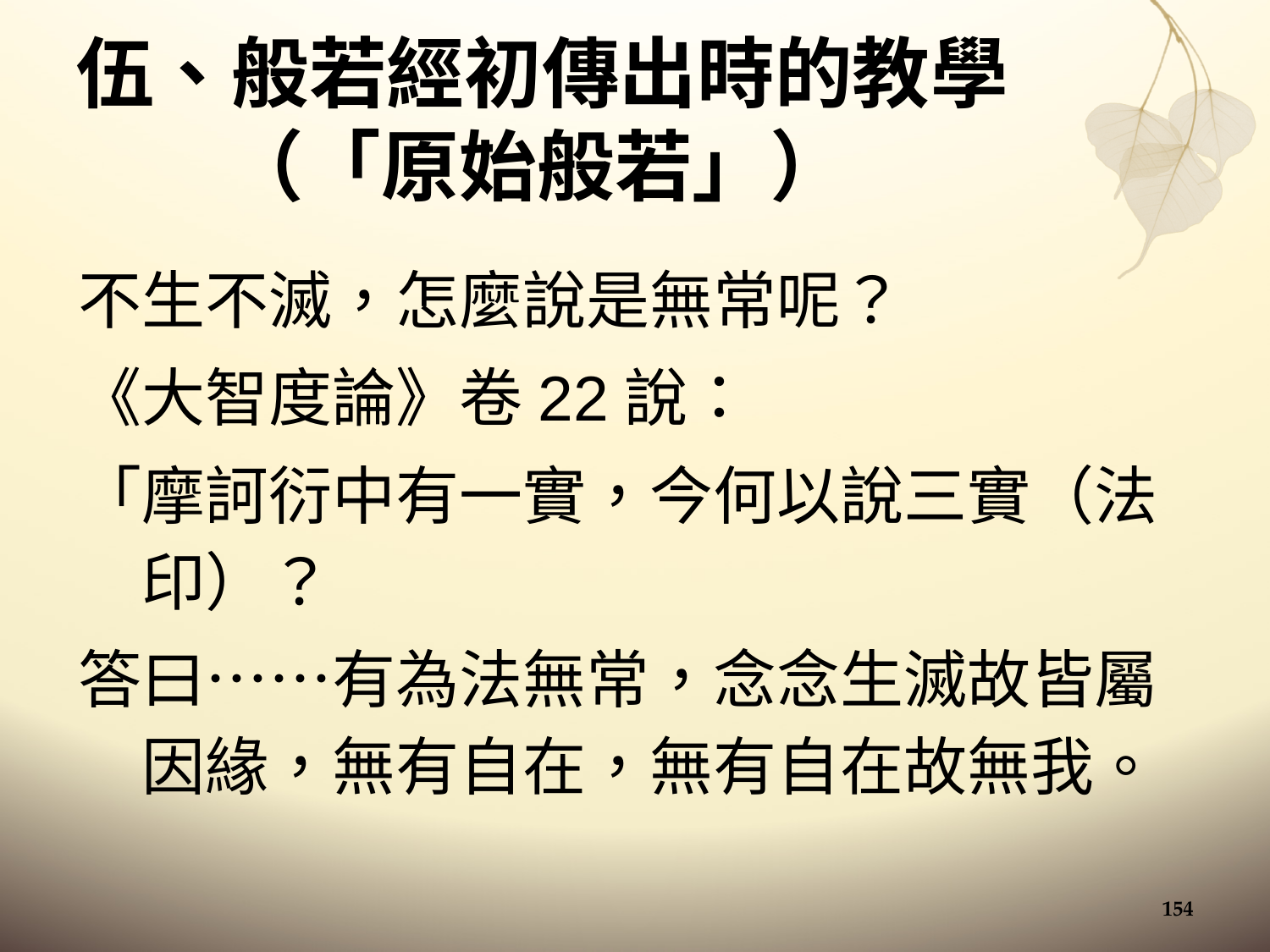

# 伍、般若經初傳出時的教學 （「原始般若」）

不生不滅，怎麼說是無常呢？
《大智度論》卷22說：
「摩訶衍中有一實，今何以說三實（法印）？
答曰……有為法無常，念念生滅故皆屬因緣，無有自在，無有自在故無我。
154